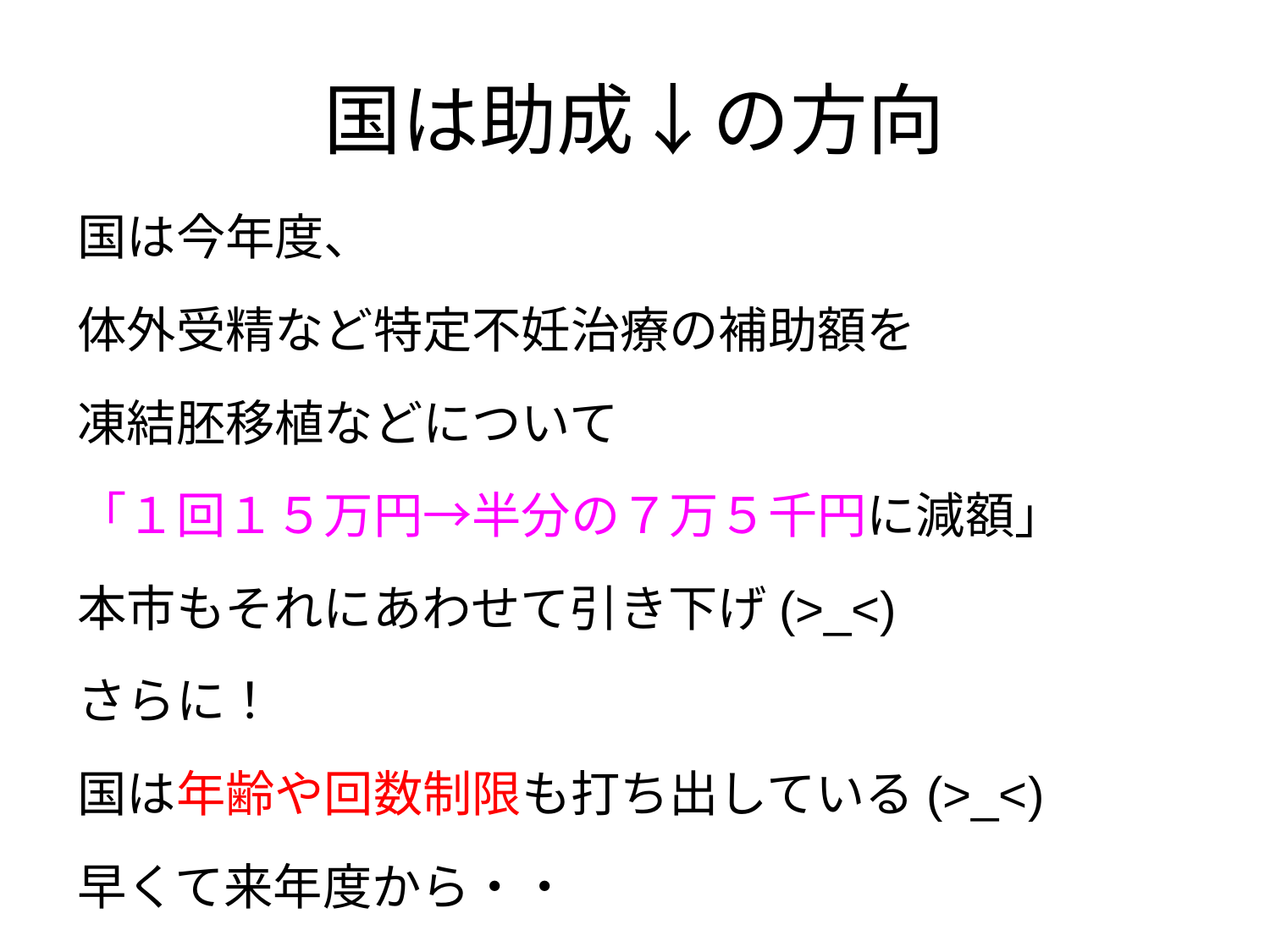

# 国は助成↓の方向
国は今年度、
体外受精など特定不妊治療の補助額を
凍結胚移植などについて
「１回１５万円→半分の７万５千円に減額」
本市もそれにあわせて引き下げ(>_<)
さらに！
国は年齢や回数制限も打ち出している(>_<)
早くて来年度から・・